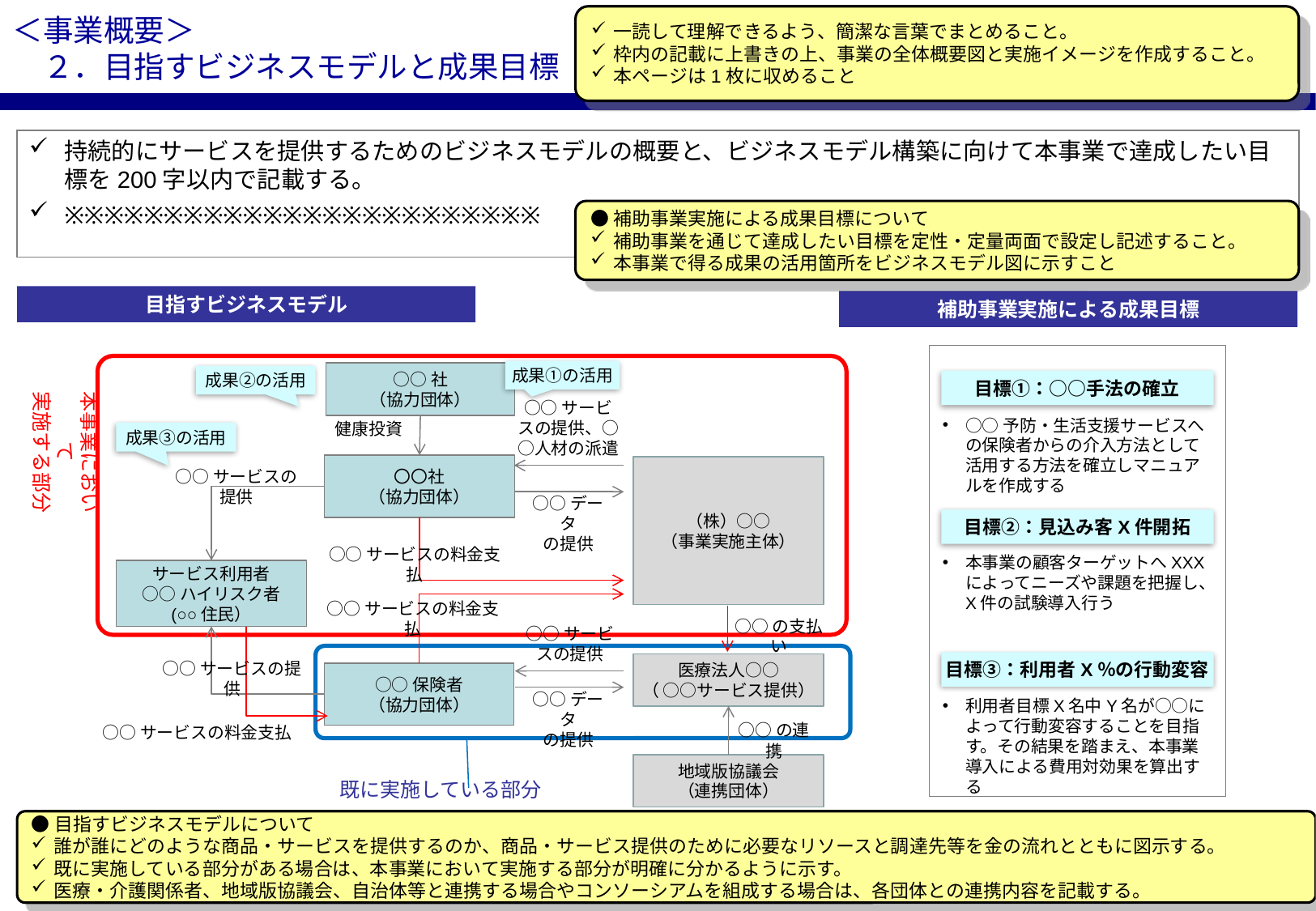

＜事業概要＞
　２．目指すビジネスモデルと成果目標
一読して理解できるよう、簡潔な言葉でまとめること。
枠内の記載に上書きの上、事業の全体概要図と実施イメージを作成すること。
本ページは1枚に収めること
持続的にサービスを提供するためのビジネスモデルの概要と、ビジネスモデル構築に向けて本事業で達成したい目標を200字以内で記載する。
※※※※※※※※※※※※※※※※※※※※※※※※
●補助事業実施による成果目標について
補助事業を通じて達成したい目標を定性・定量両面で設定し記述すること。
本事業で得る成果の活用箇所をビジネスモデル図に示すこと
目指すビジネスモデル
補助事業実施による成果目標

成果①の活用
○○社
（協力団体）
成果②の活用
目標①：○○手法の確立
本事業において
実施する部分
○○サービスの提供、○○人材の派遣
○○予防・生活支援サービスへの保険者からの介入方法として活用する方法を確立しマニュアルを作成する
健康投資
成果③の活用
〇〇社
（協力団体）
（株）○○
（事業実施主体）
○○サービスの
提供
○○データ
の提供
目標②：見込み客X件開拓
○○サービスの料金支払
本事業の顧客ターゲットへXXXによってニーズや課題を把握し、X件の試験導入行う
サービス利用者
○○ハイリスク者
(○○住民）
○○サービスの料金支払
○○の支払い
○○サービスの提供

○○サービスの提供
目標③：利用者X％の行動変容
医療法人○○
（ ○○サービス提供）
○○保険者
（協力団体）
既に実施している部分
○○データ
の提供
利用者目標X名中Y名が○○によって行動変容することを目指す。その結果を踏まえ、本事業導入による費用対効果を算出する
○○の連携
○○サービスの料金支払
地域版協議会
（連携団体）
●目指すビジネスモデルについて
誰が誰にどのような商品・サービスを提供するのか、商品・サービス提供のために必要なリソースと調達先等を金の流れとともに図示する。
既に実施している部分がある場合は、本事業において実施する部分が明確に分かるように示す。
医療・介護関係者、地域版協議会、自治体等と連携する場合やコンソーシアムを組成する場合は、各団体との連携内容を記載する。